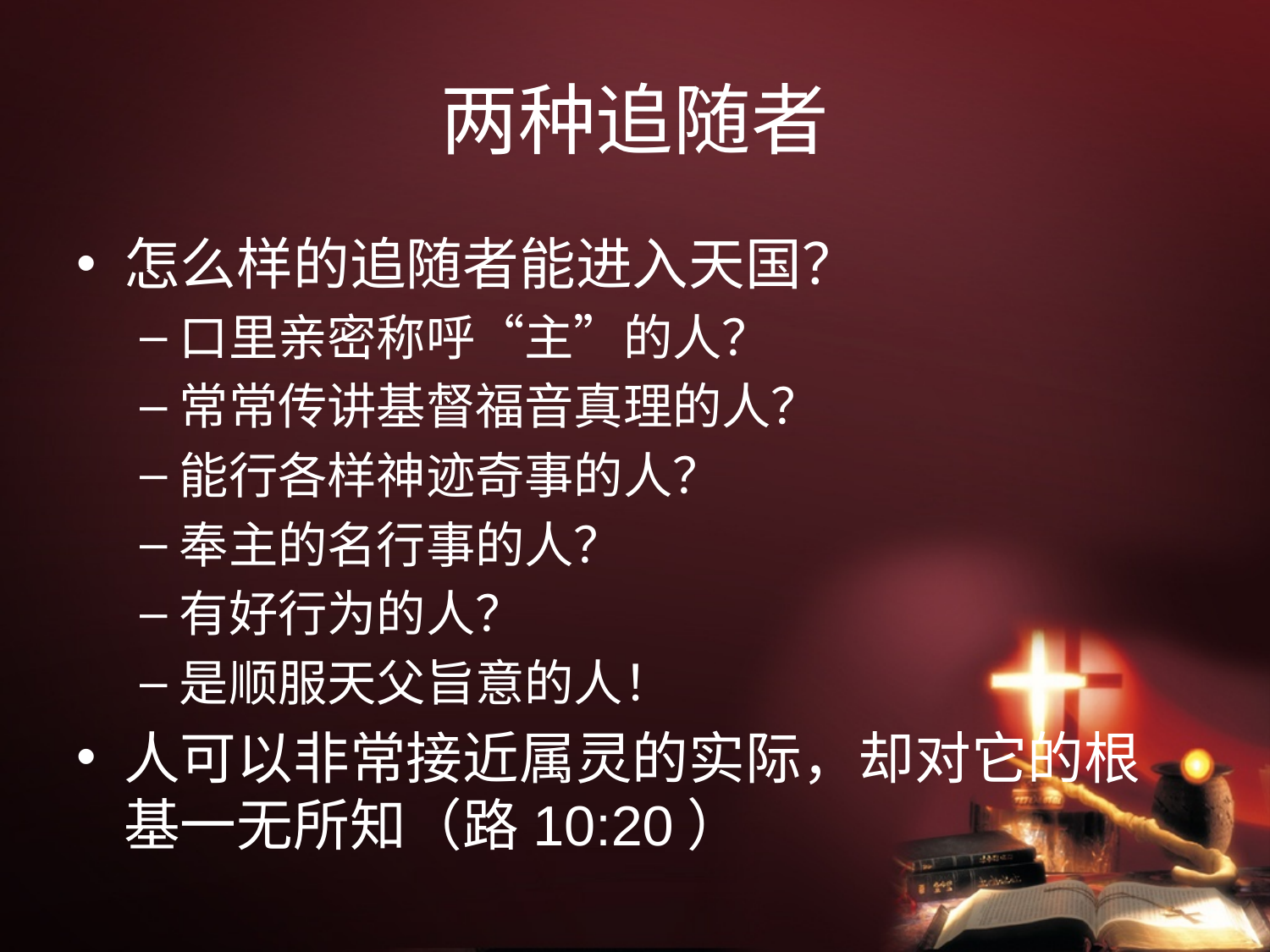

# 两种追随者
怎么样的追随者能进入天国？
口里亲密称呼“主”的人？
常常传讲基督福音真理的人？
能行各样神迹奇事的人？
奉主的名行事的人？
有好行为的人？
是顺服天父旨意的人！
人可以非常接近属灵的实际，却对它的根基一无所知（路10:20）